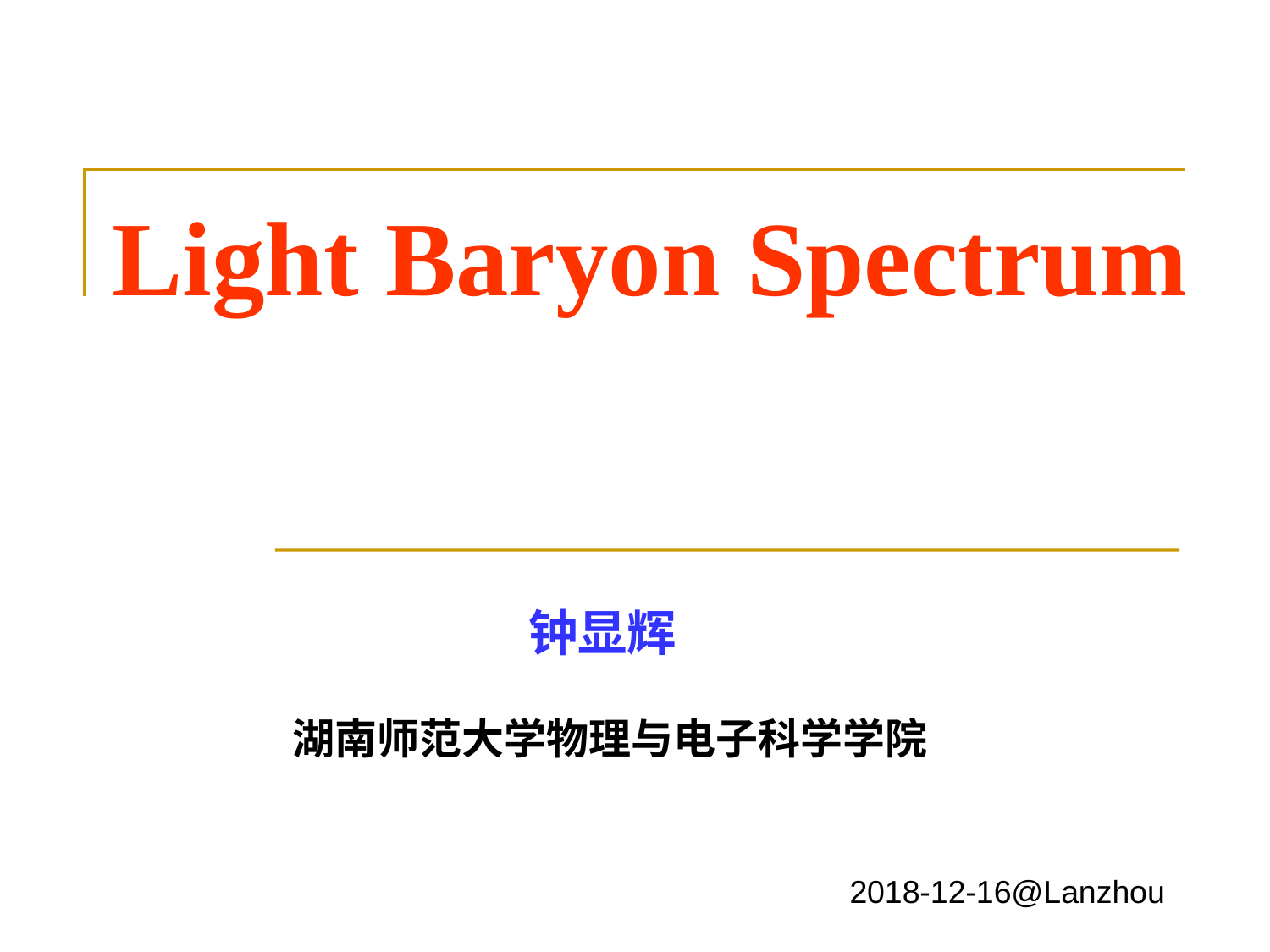

# Light Baryon Spectrum
         钟显辉
湖南师范大学物理与电子科学学院
2018-12-16@Lanzhou